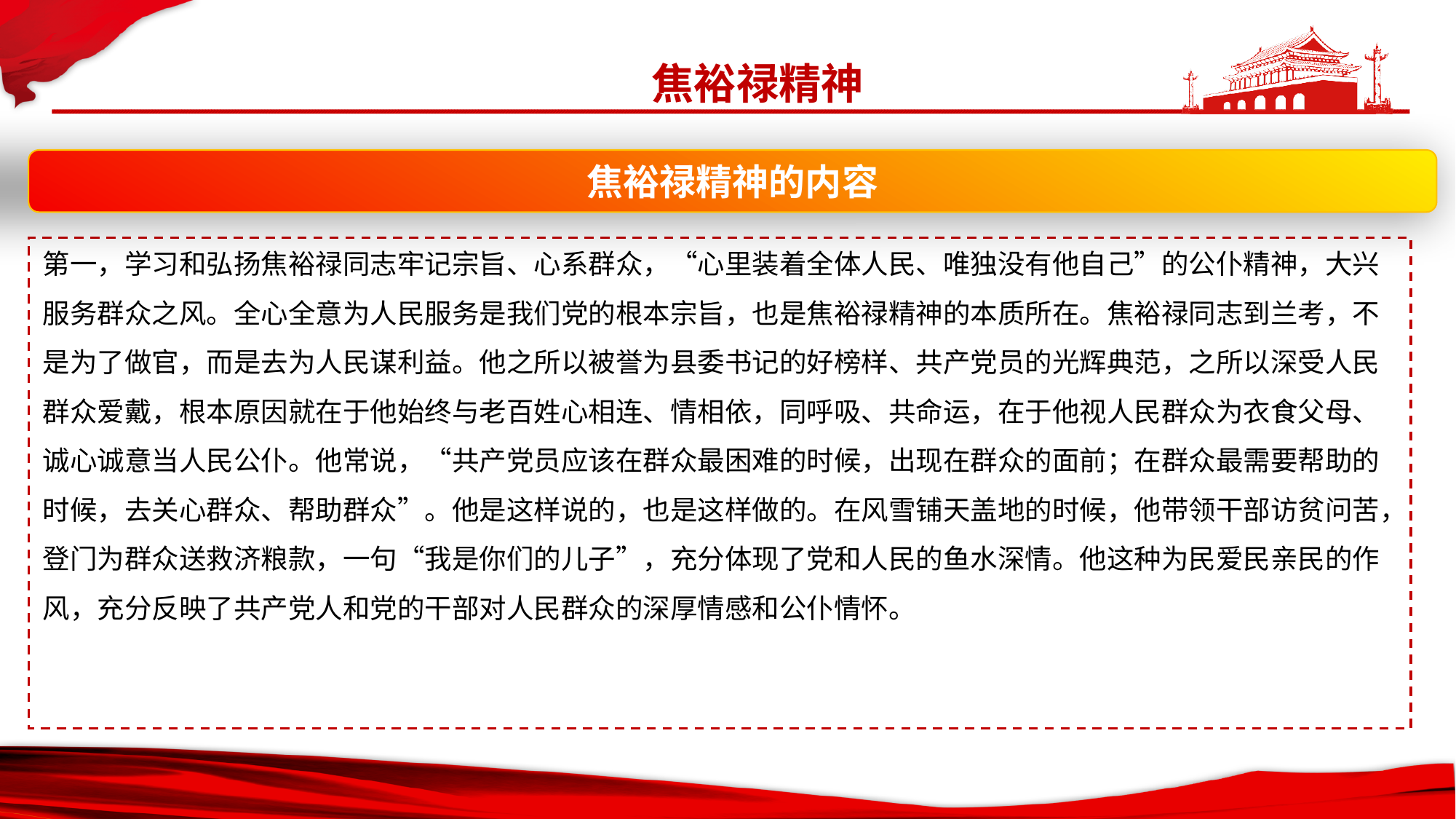

焦裕禄精神
焦裕禄精神的内容
第一，学习和弘扬焦裕禄同志牢记宗旨、心系群众，“心里装着全体人民、唯独没有他自己”的公仆精神，大兴服务群众之风。全心全意为人民服务是我们党的根本宗旨，也是焦裕禄精神的本质所在。焦裕禄同志到兰考，不是为了做官，而是去为人民谋利益。他之所以被誉为县委书记的好榜样、共产党员的光辉典范，之所以深受人民群众爱戴，根本原因就在于他始终与老百姓心相连、情相依，同呼吸、共命运，在于他视人民群众为衣食父母、诚心诚意当人民公仆。他常说，“共产党员应该在群众最困难的时候，出现在群众的面前；在群众最需要帮助的时候，去关心群众、帮助群众”。他是这样说的，也是这样做的。在风雪铺天盖地的时候，他带领干部访贫问苦，登门为群众送救济粮款，一句“我是你们的儿子”，充分体现了党和人民的鱼水深情。他这种为民爱民亲民的作风，充分反映了共产党人和党的干部对人民群众的深厚情感和公仆情怀。